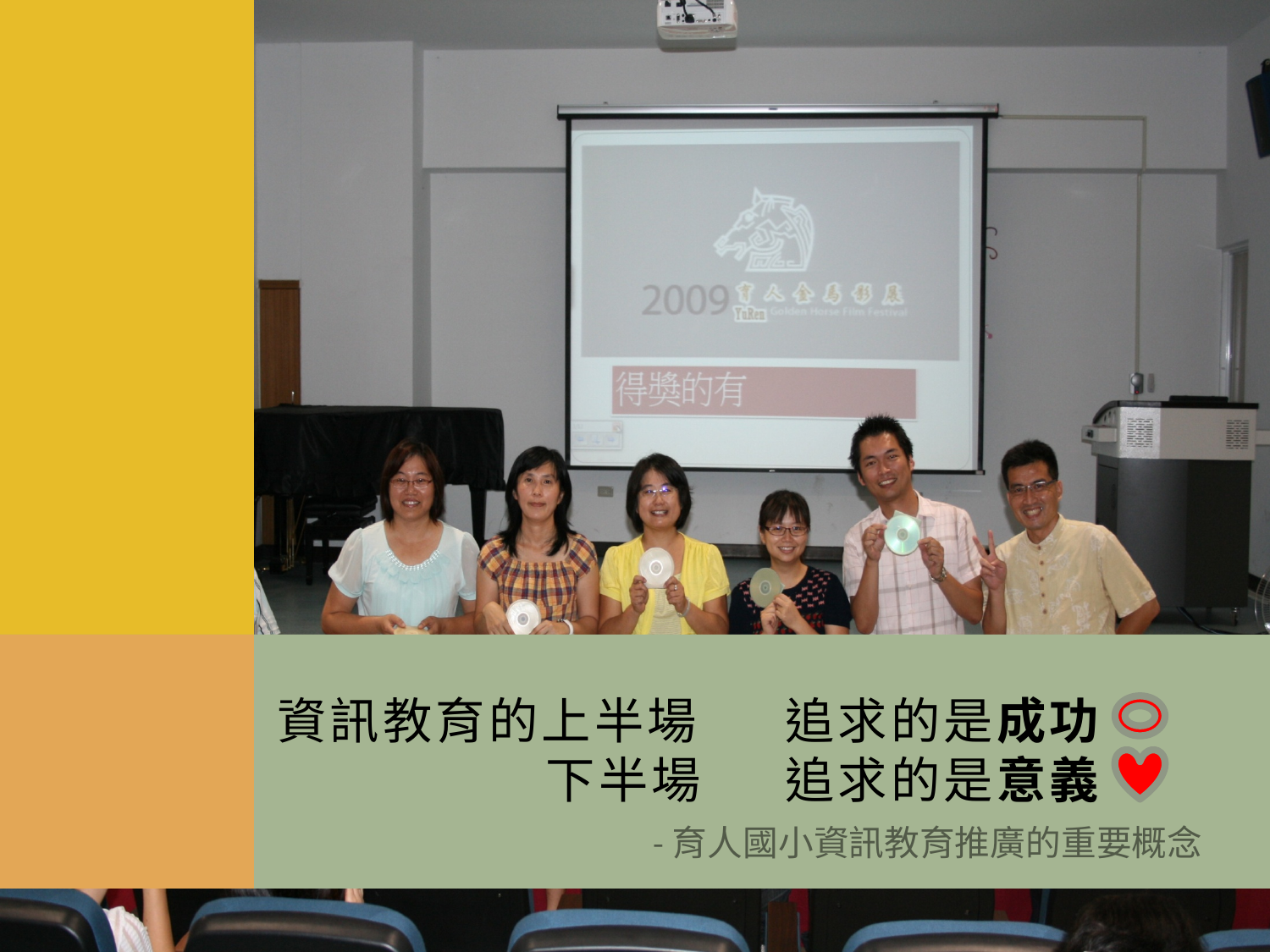

# 資訊教育的上半場	追求的是成功 下半場	追求的是意義

-育人國小資訊教育推廣的重要概念